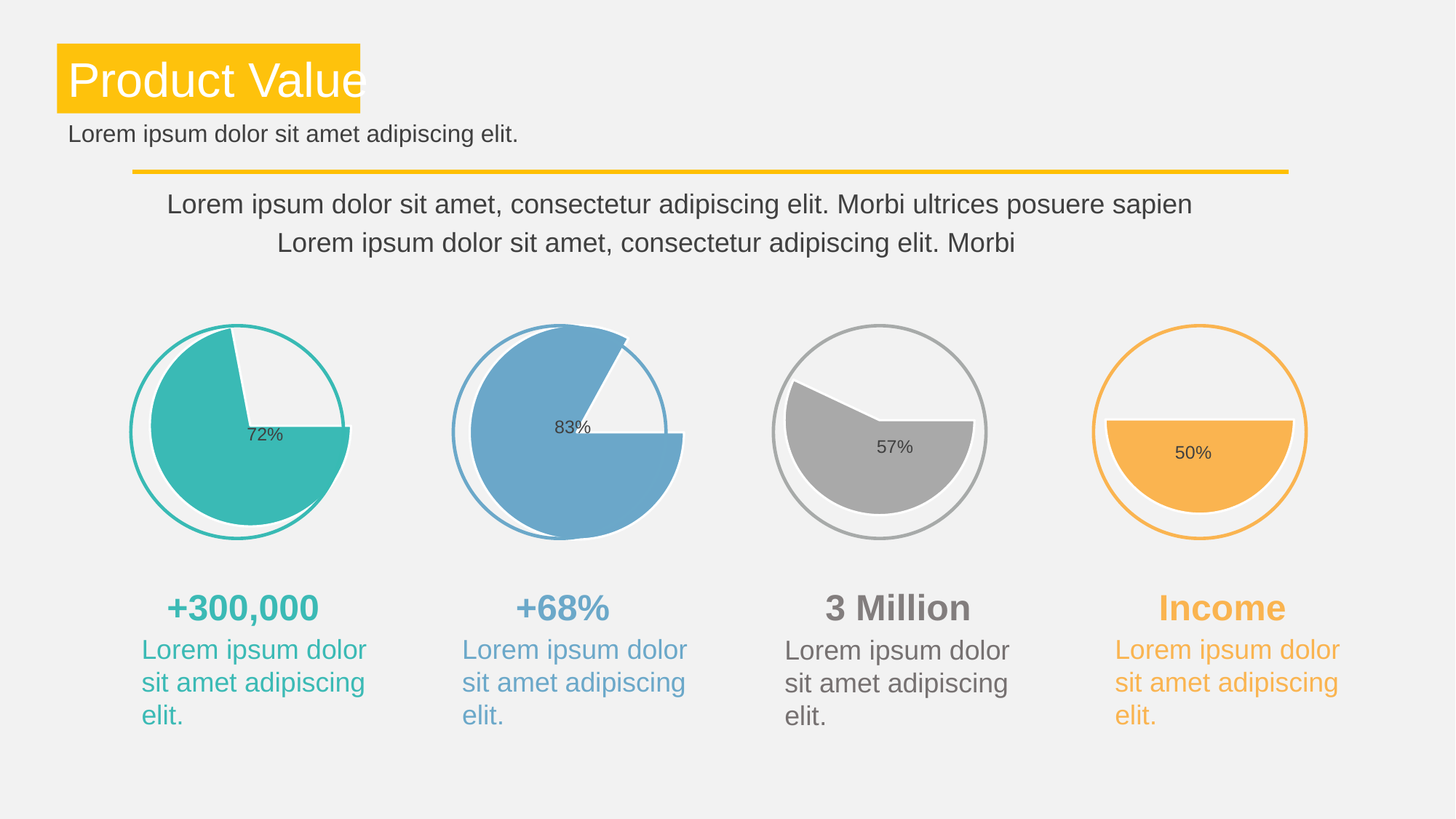

Product Value

Lorem ipsum dolor sit amet adipiscing elit.
Lorem ipsum dolor sit amet, consectetur adipiscing elit. Morbi ultrices posuere sapien
Lorem ipsum dolor sit amet, consectetur adipiscing elit. Morbi

### Chart

| Category | 销售额 |
|---|---|
| 第一季度 | 72.0 |
| 第二季度 | 28.0 |

### Chart

| Category | 销售额 |
|---|---|
| 第一季度 | 83.0 |
| 第二季度 | 17.0 |

### Chart

| Category | 销售额 |
|---|---|
| 第一季度 | 57.0 |
| 第二季度 | 43.0 |

### Chart

| Category | 销售额 |
|---|---|
| 第一季度 | 50.0 |
| 第二季度 | 50.0 |

+300,000
Lorem ipsum dolor sit amet adipiscing elit.
+68%
Lorem ipsum dolor sit amet adipiscing elit.
3 Million
Lorem ipsum dolor sit amet adipiscing elit.
Income
Lorem ipsum dolor sit amet adipiscing elit.